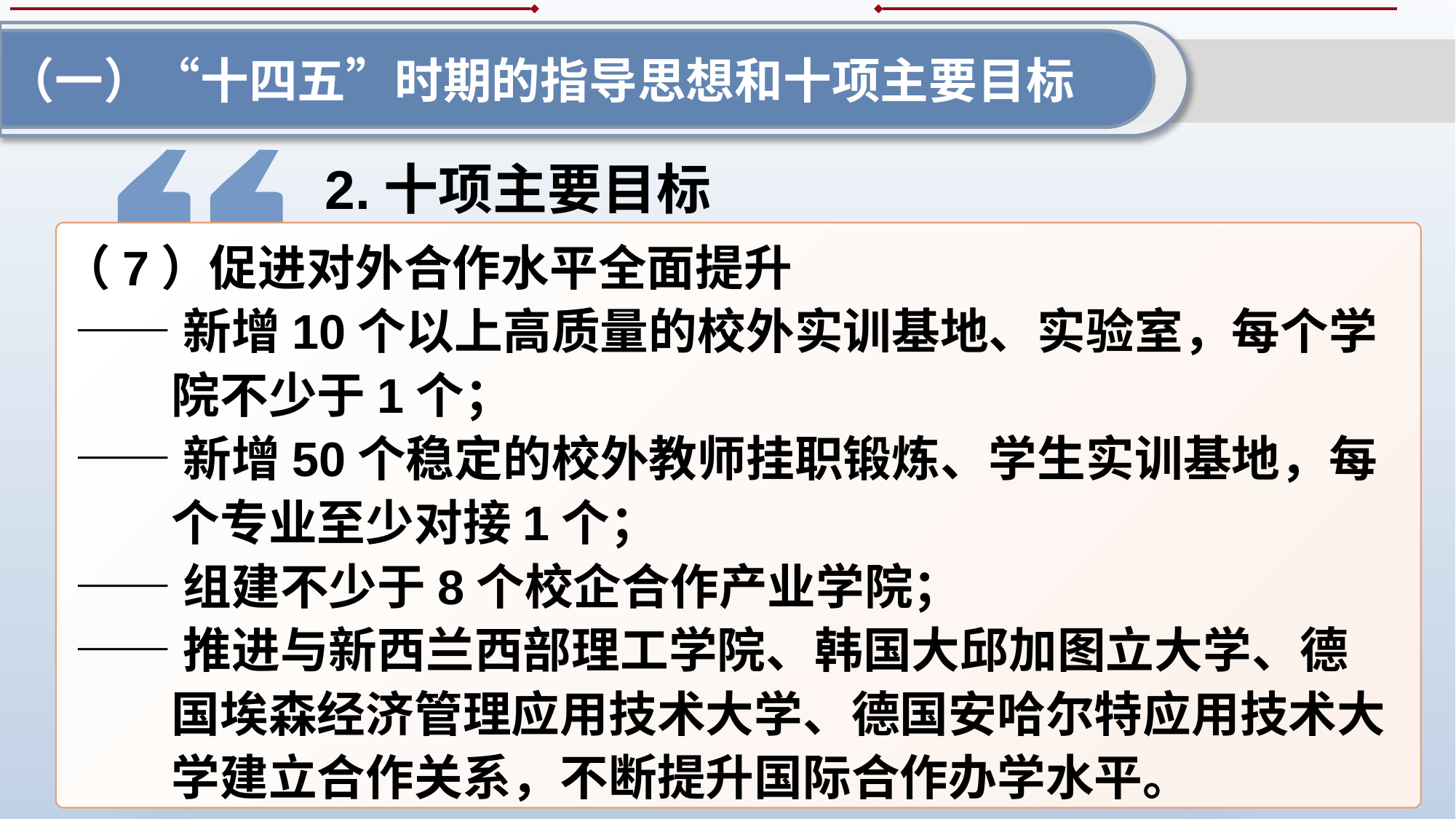

（一）“十四五”时期的指导思想和十项主要目标
2.十项主要目标

（7）促进对外合作水平全面提升
——新增10个以上高质量的校外实训基地、实验室，每个学院不少于1个；
——新增50个稳定的校外教师挂职锻炼、学生实训基地，每个专业至少对接1个；
——组建不少于8个校企合作产业学院；
——推进与新西兰西部理工学院、韩国大邱加图立大学、德国埃森经济管理应用技术大学、德国安哈尔特应用技术大学建立合作关系，不断提升国际合作办学水平。